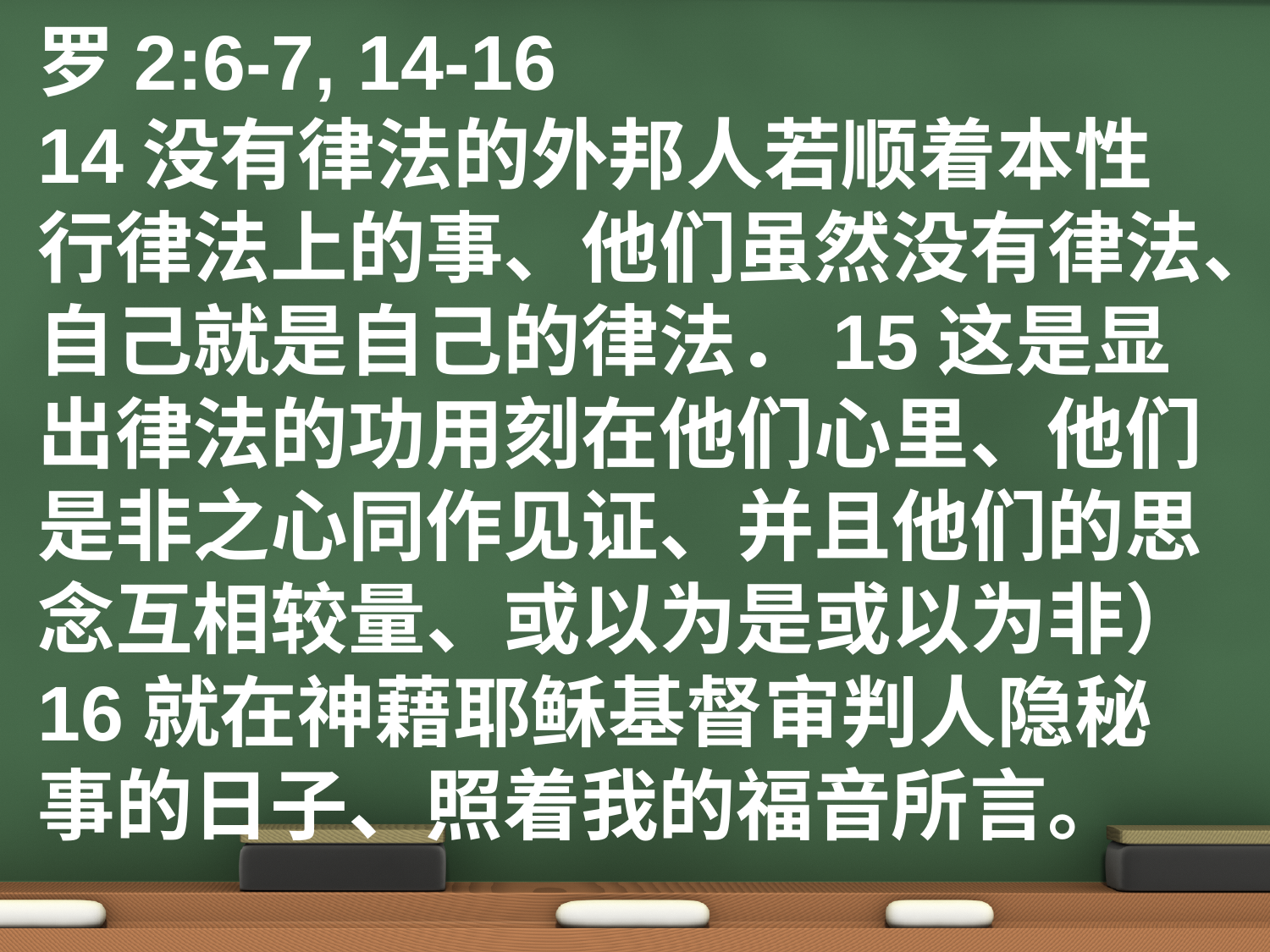

罗2:6-7, 14-16
14没有律法的外邦人若顺着本性行律法上的事、他们虽然没有律法、自己就是自己的律法．15这是显出律法的功用刻在他们心里、他们是非之心同作见证、并且他们的思念互相较量、或以为是或以为非）16就在神藉耶稣基督审判人隐秘事的日子、照着我的福音所言。